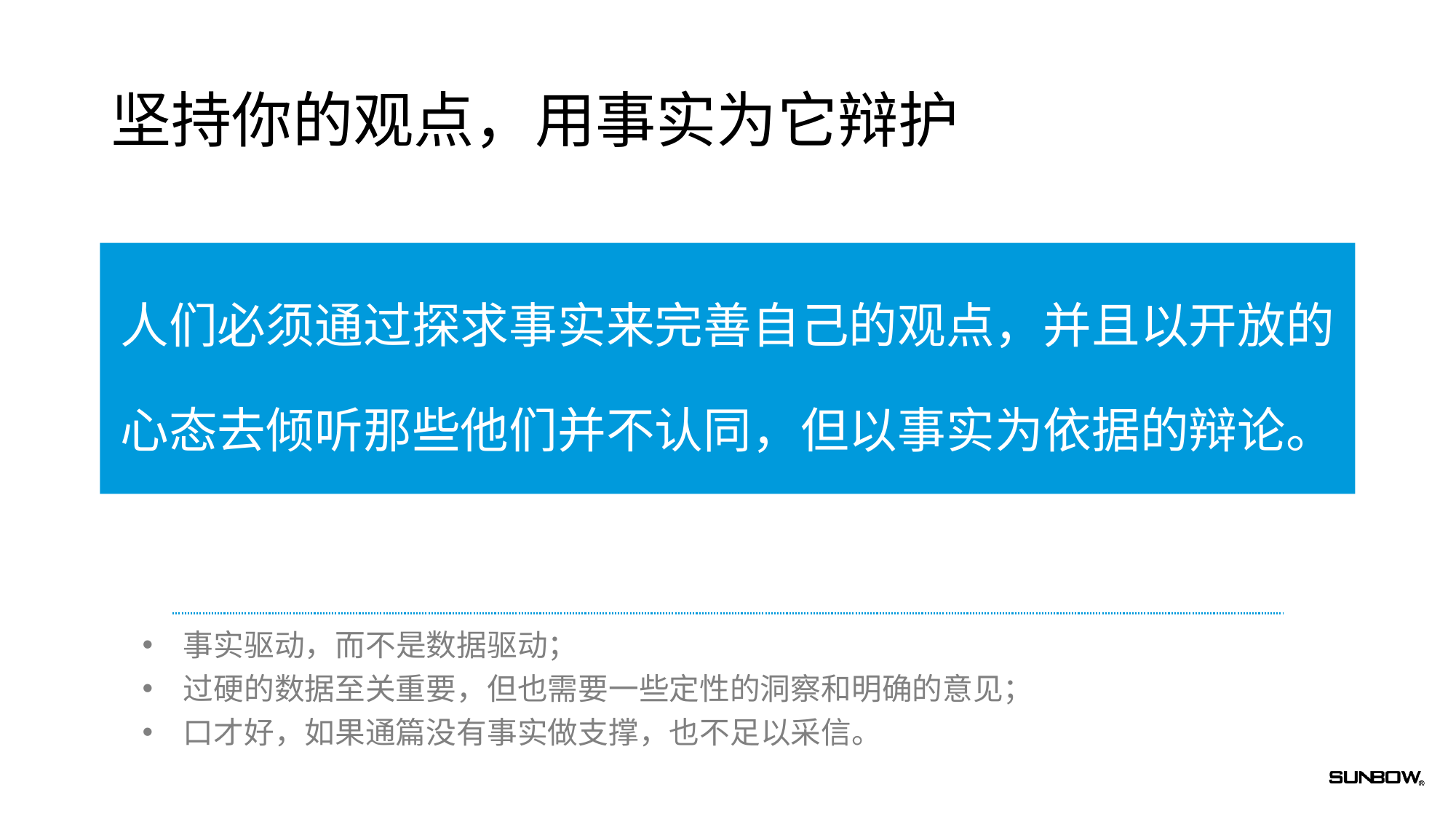

# 坚持你的观点，用事实为它辩护
人们必须通过探求事实来完善自己的观点，并且以开放的心态去倾听那些他们并不认同，但以事实为依据的辩论。
事实驱动，而不是数据驱动；
过硬的数据至关重要，但也需要一些定性的洞察和明确的意见；
口才好，如果通篇没有事实做支撑，也不足以采信。
26